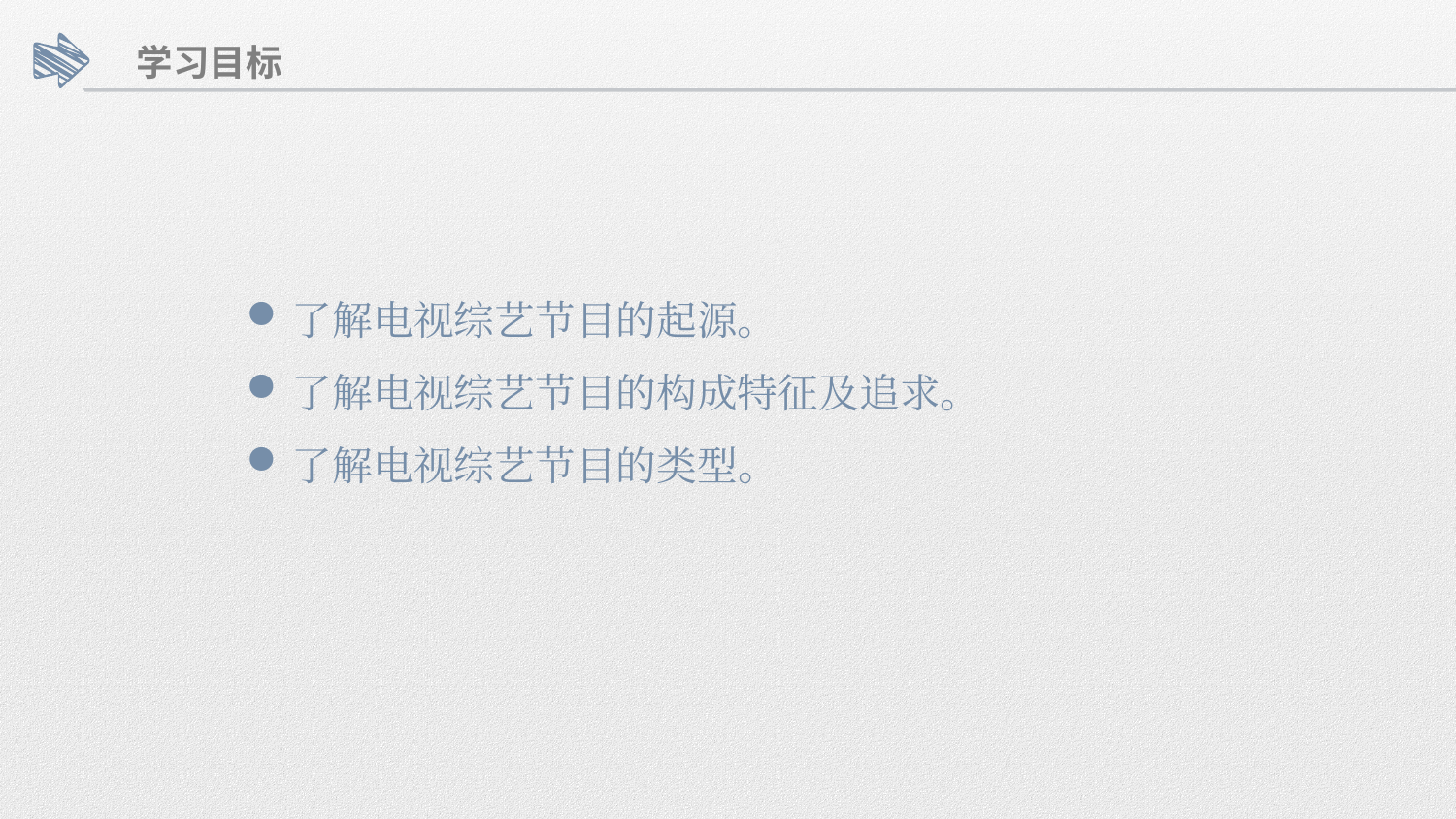

学习目标
了解电视综艺节目的起源。
了解电视综艺节目的构成特征及追求。
了解电视综艺节目的类型。